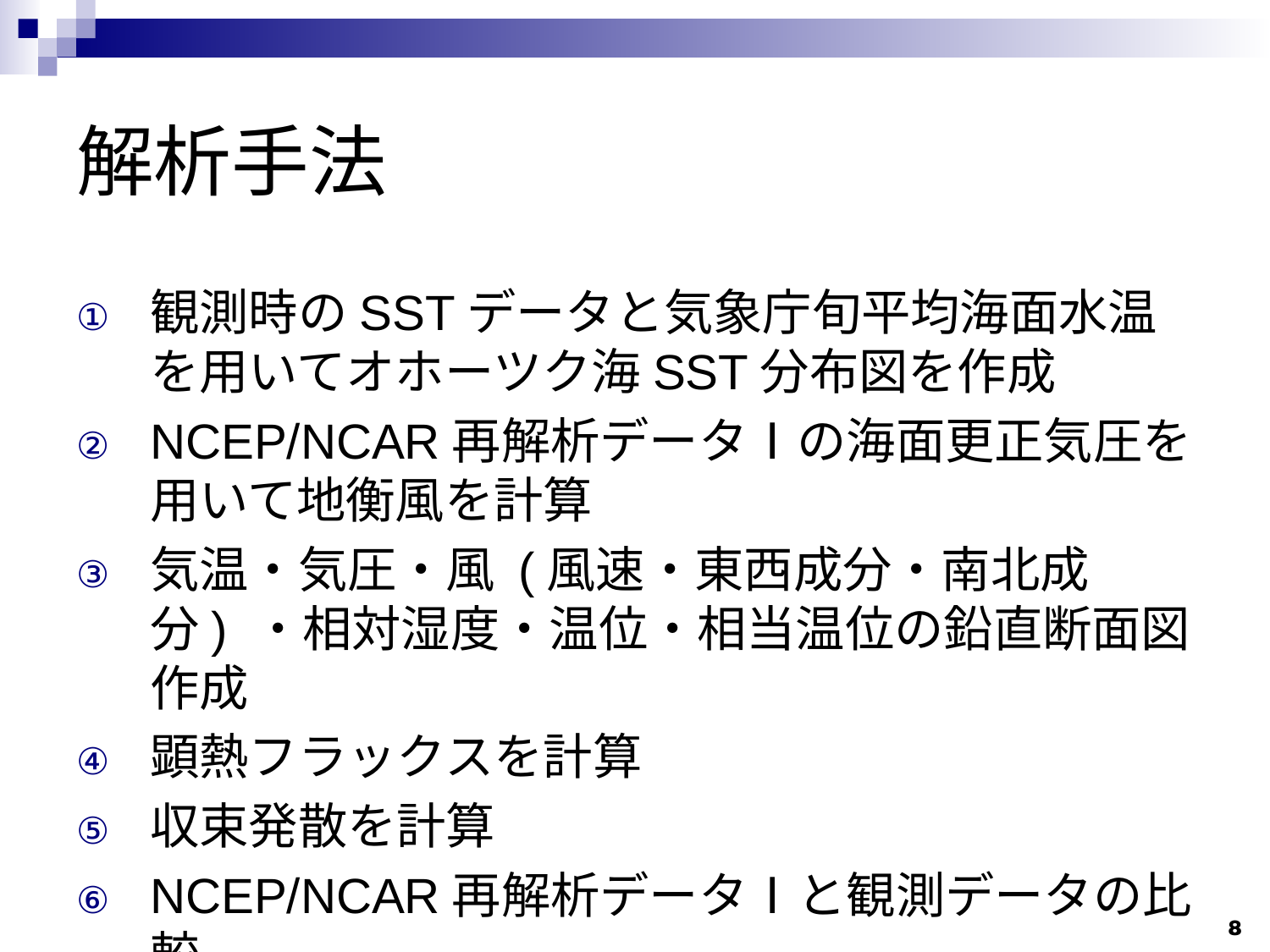

# 解析手法
観測時のSSTデータと気象庁旬平均海面水温を用いてオホーツク海SST分布図を作成
NCEP/NCAR再解析データⅠの海面更正気圧を用いて地衡風を計算
気温・気圧・風 (風速・東西成分・南北成分) ・相対湿度・温位・相当温位の鉛直断面図作成
顕熱フラックスを計算
収束発散を計算
NCEP/NCAR再解析データⅠと観測データの比較
8